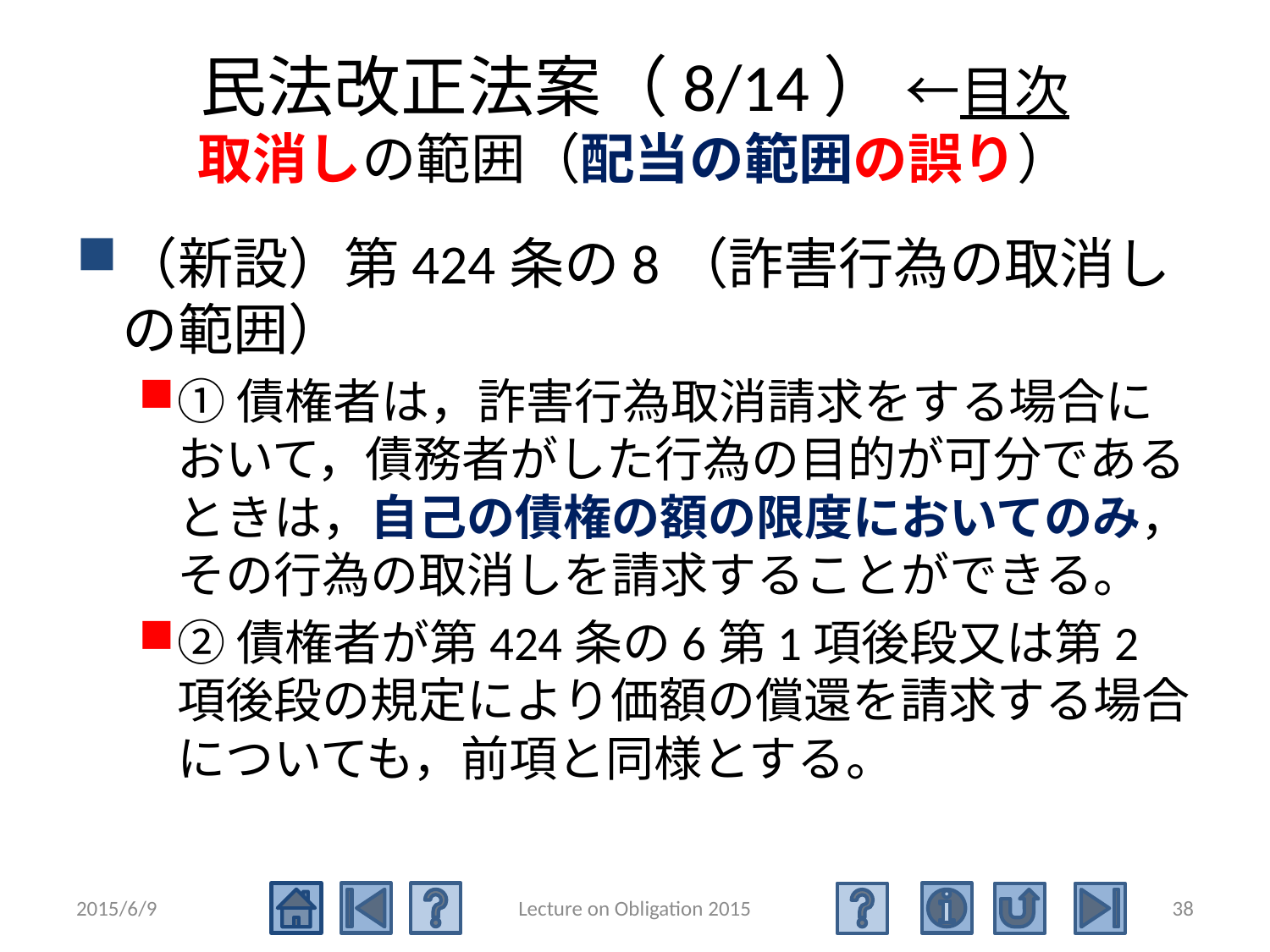

# 民法改正法案（8/14） ←目次 取消しの範囲（配当の範囲の誤り）
（新設）第424条の8（詐害行為の取消しの範囲）
①債権者は，詐害行為取消請求をする場合において，債務者がした行為の目的が可分であるときは，自己の債権の額の限度においてのみ，その行為の取消しを請求することができる。
②債権者が第424条の6第1項後段又は第2項後段の規定により価額の償還を請求する場合についても，前項と同様とする。
2015/6/9
Lecture on Obligation 2015
38